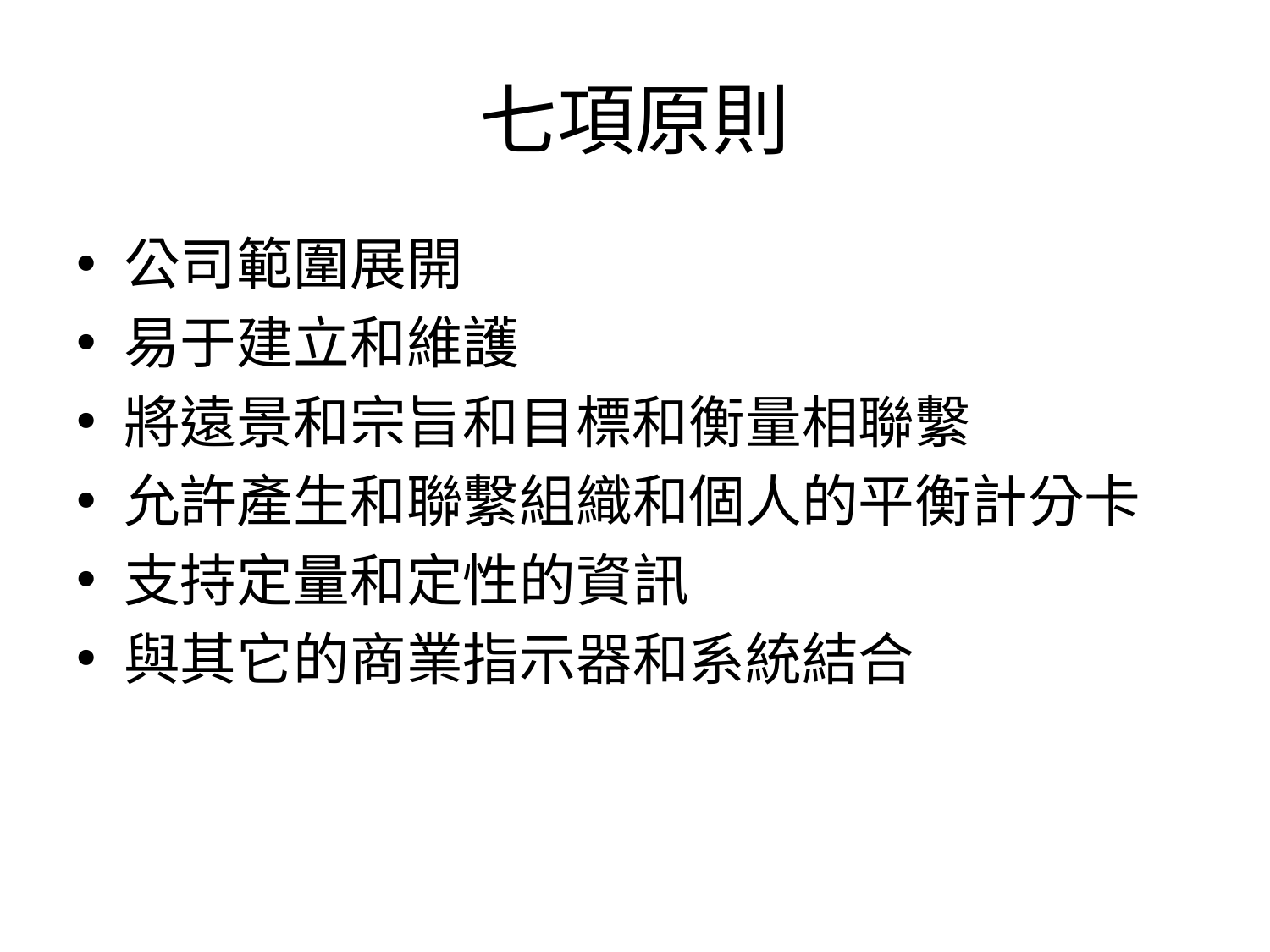

# 七項原則
公司範圍展開
易于建立和維護
將遠景和宗旨和目標和衡量相聯繫
允許產生和聯繫組織和個人的平衡計分卡
支持定量和定性的資訊
與其它的商業指示器和系統結合